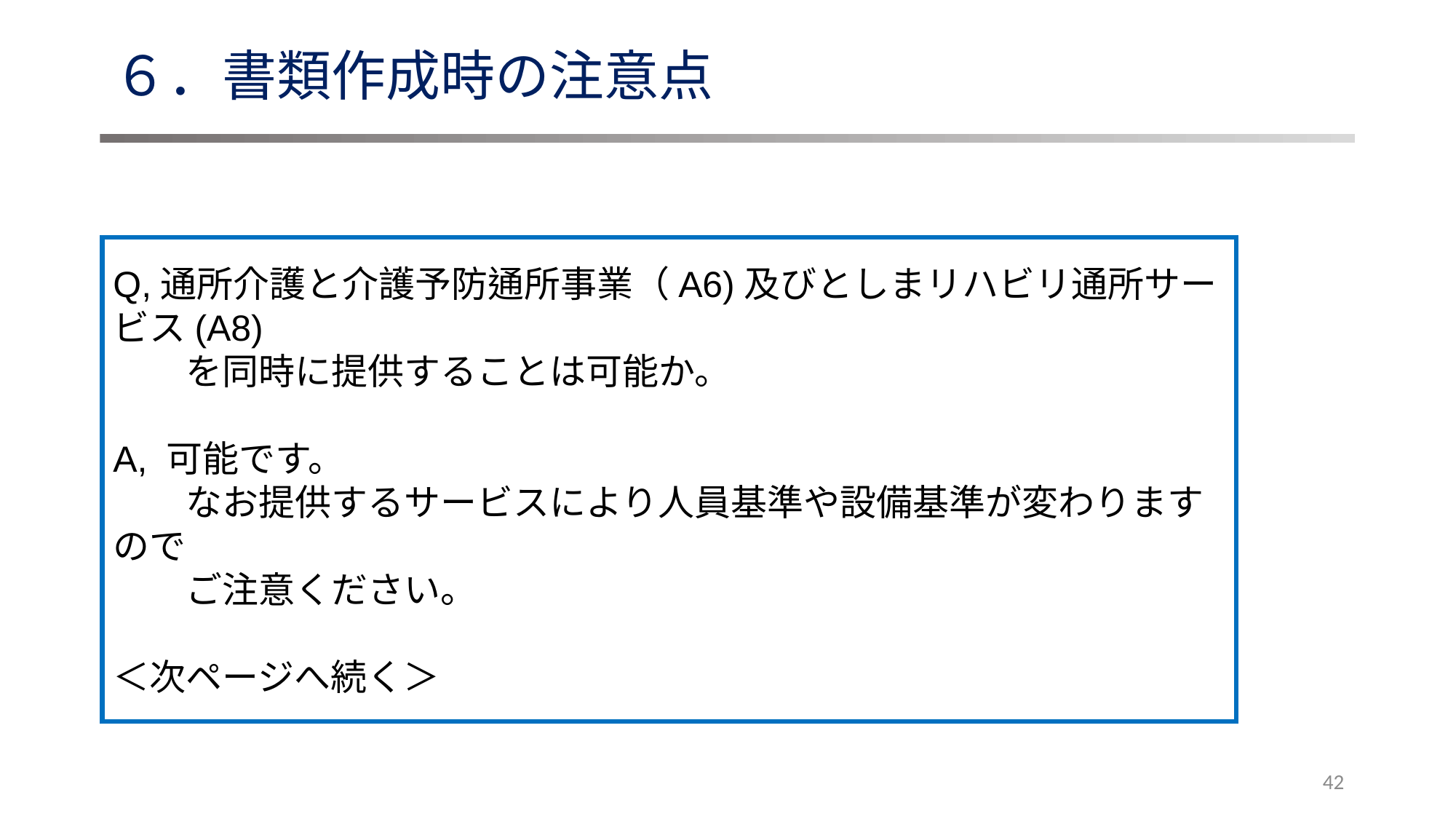

# ６．書類作成時の注意点

Q,通所介護と介護予防通所事業（A6)及びとしまリハビリ通所サービス(A8)
　　を同時に提供することは可能か。

A, 可能です。
　　なお提供するサービスにより人員基準や設備基準が変わりますので
　　ご注意ください。

＜次ページへ続く＞
42